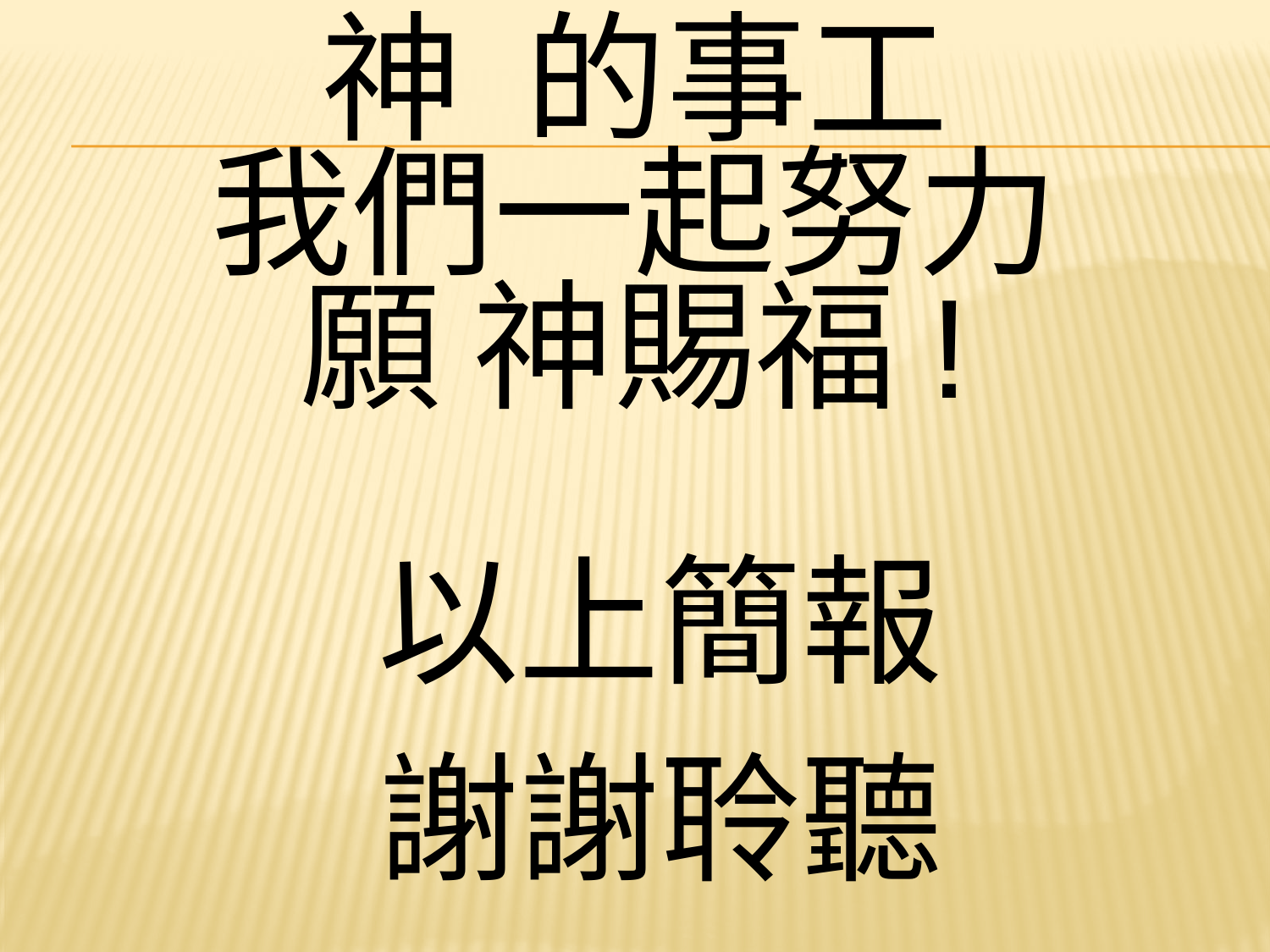

神  的事工
我們一起努力
願 神賜福!
以上簡報
謝謝聆聽